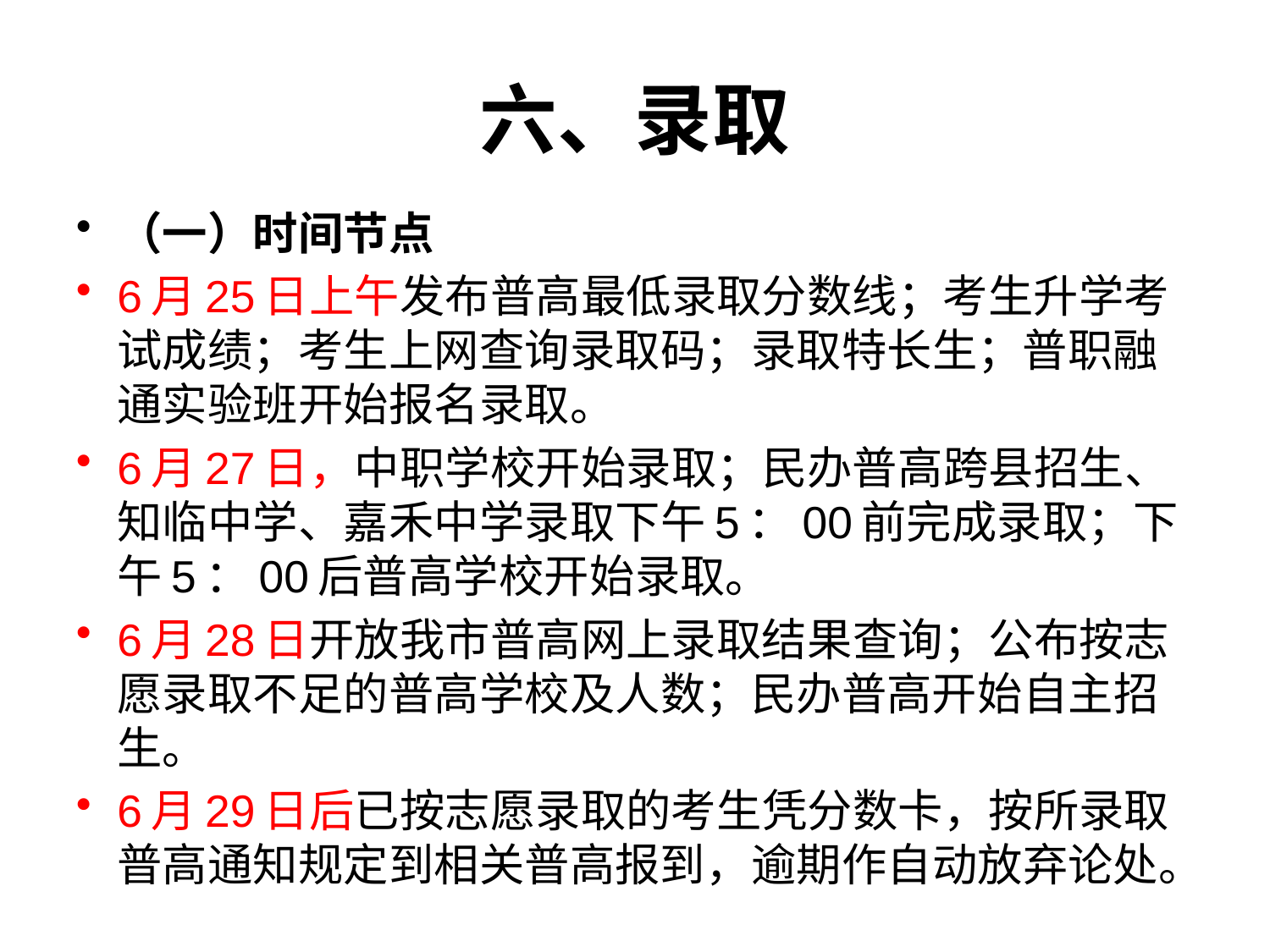

# 六、录取
（一）时间节点
6月25日上午发布普高最低录取分数线；考生升学考试成绩；考生上网查询录取码；录取特长生；普职融通实验班开始报名录取。
6月27日，中职学校开始录取；民办普高跨县招生、知临中学、嘉禾中学录取下午5：00前完成录取；下午5：00后普高学校开始录取。
6月28日开放我市普高网上录取结果查询；公布按志愿录取不足的普高学校及人数；民办普高开始自主招生。
6月29日后已按志愿录取的考生凭分数卡，按所录取普高通知规定到相关普高报到，逾期作自动放弃论处。